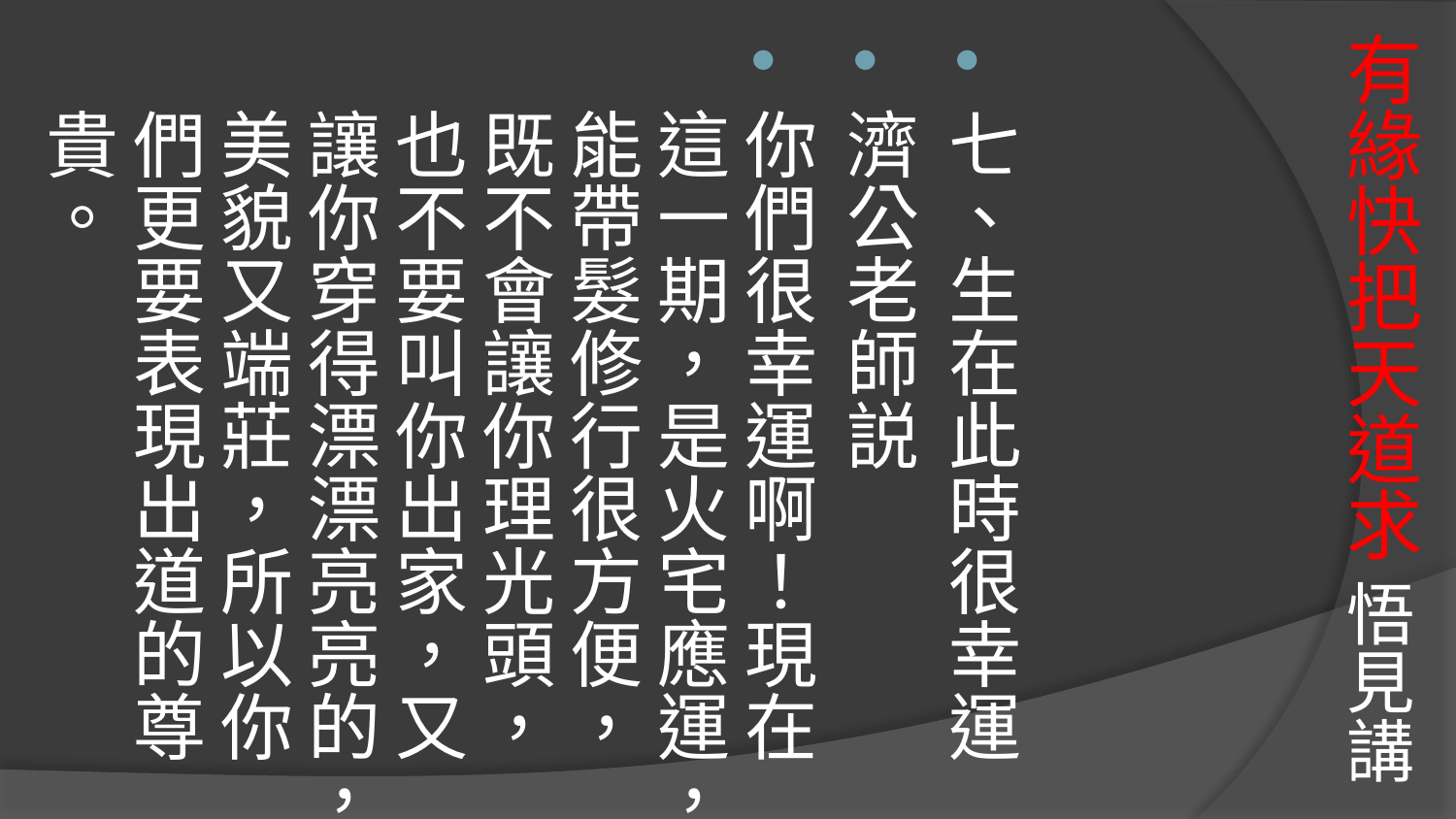

# 有緣快把天道求 悟見講
七、生在此時很幸運
濟公老師説
你們很幸運啊！現在這一期，是火宅應運，能帶髮修行很方便，既不會讓你理光頭，也不要叫你出家，又讓你穿得漂漂亮亮的，美貌又端莊，所以你們更要表現出道的尊貴。